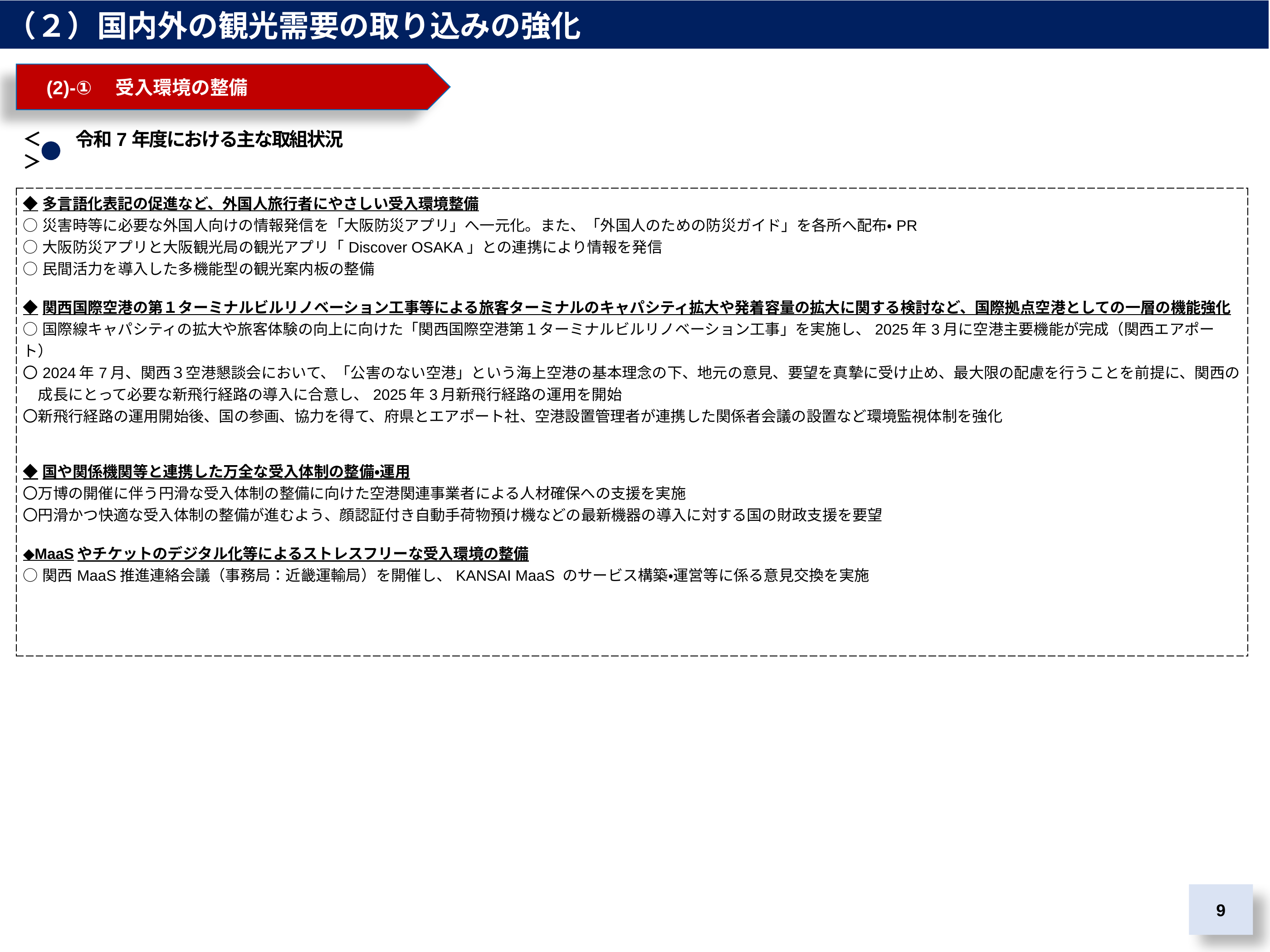

（２）国内外の観光需要の取り込みの強化
　(2)-①　受入環境の整備
＜　　令和7年度における主な取組状況＞

| ◆多言語化表記の促進など、外国人旅行者にやさしい受入環境整備 ○災害時等に必要な外国人向けの情報発信を「大阪防災アプリ」へ一元化。また、「外国人のための防災ガイド」を各所へ配布・PR ○大阪防災アプリと大阪観光局の観光アプリ「Discover OSAKA」との連携により情報を発信 ○民間活力を導入した多機能型の観光案内板の整備 ◆関西国際空港の第１ターミナルビルリノベーション工事等による旅客ターミナルのキャパシティ拡大や発着容量の拡大に関する検討など、国際拠点空港としての一層の機能強化 ○国際線キャパシティの拡大や旅客体験の向上に向けた「関西国際空港第１ターミナルビルリノベーション工事」を実施し、2025年3月に空港主要機能が完成（関西エアポート） 〇2024年7月、関西３空港懇談会において、「公害のない空港」という海上空港の基本理念の下、地元の意見、要望を真摯に受け止め、最大限の配慮を行うことを前提に、関西の 　成長にとって必要な新飛行経路の導入に合意し、2025年3月新飛行経路の運用を開始 〇新飛行経路の運用開始後、国の参画、協力を得て、府県とエアポート社、空港設置管理者が連携した関係者会議の設置など環境監視体制を強化 ◆国や関係機関等と連携した万全な受入体制の整備・運用 〇万博の開催に伴う円滑な受入体制の整備に向けた空港関連事業者による人材確保への支援を実施 〇円滑かつ快適な受入体制の整備が進むよう、顔認証付き自動手荷物預け機などの最新機器の導入に対する国の財政支援を要望 ◆MaaSやチケットのデジタル化等によるストレスフリーな受入環境の整備 ○関西MaaS推進連絡会議（事務局：近畿運輸局）を開催し、KANSAI MaaS のサービス構築・運営等に係る意見交換を実施 |
| --- |
9